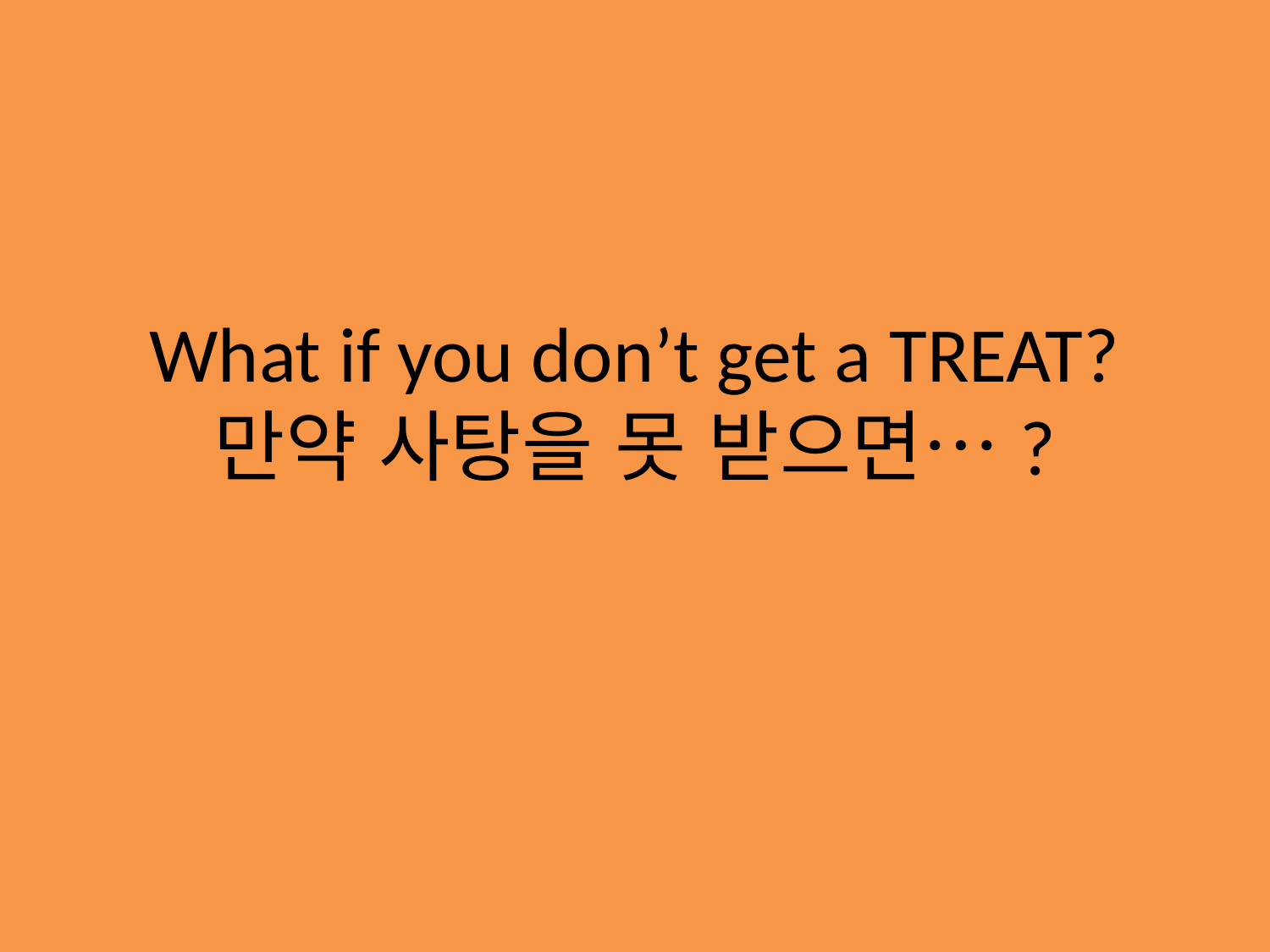

# What if you don’t get a TREAT? 만약 사탕을 못 받으면…?